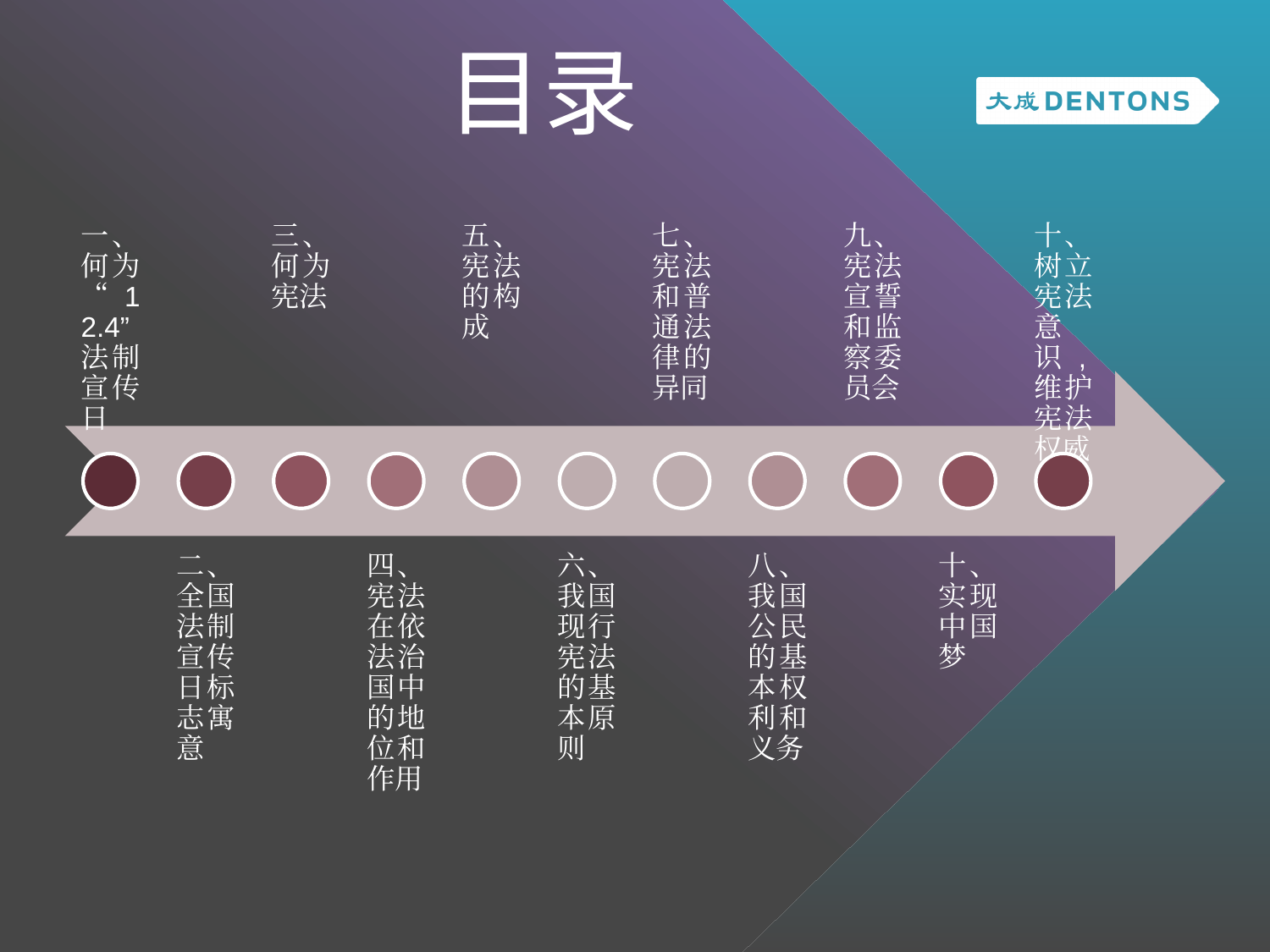

目录
一、何为“12.4”法制宣传日
二、全国法制宣传日标志寓意
三、何为宪法
四、宪法在依法治国中的地位和作用
五、宪法的构成
六、我国现行宪法的基本原则
七、宪法和普通法律的异同
八、我国公民的基本权利和义务
九、宪法宣誓和监察委员会
十、实现中国梦
十、树立宪法意识,维护宪法权威